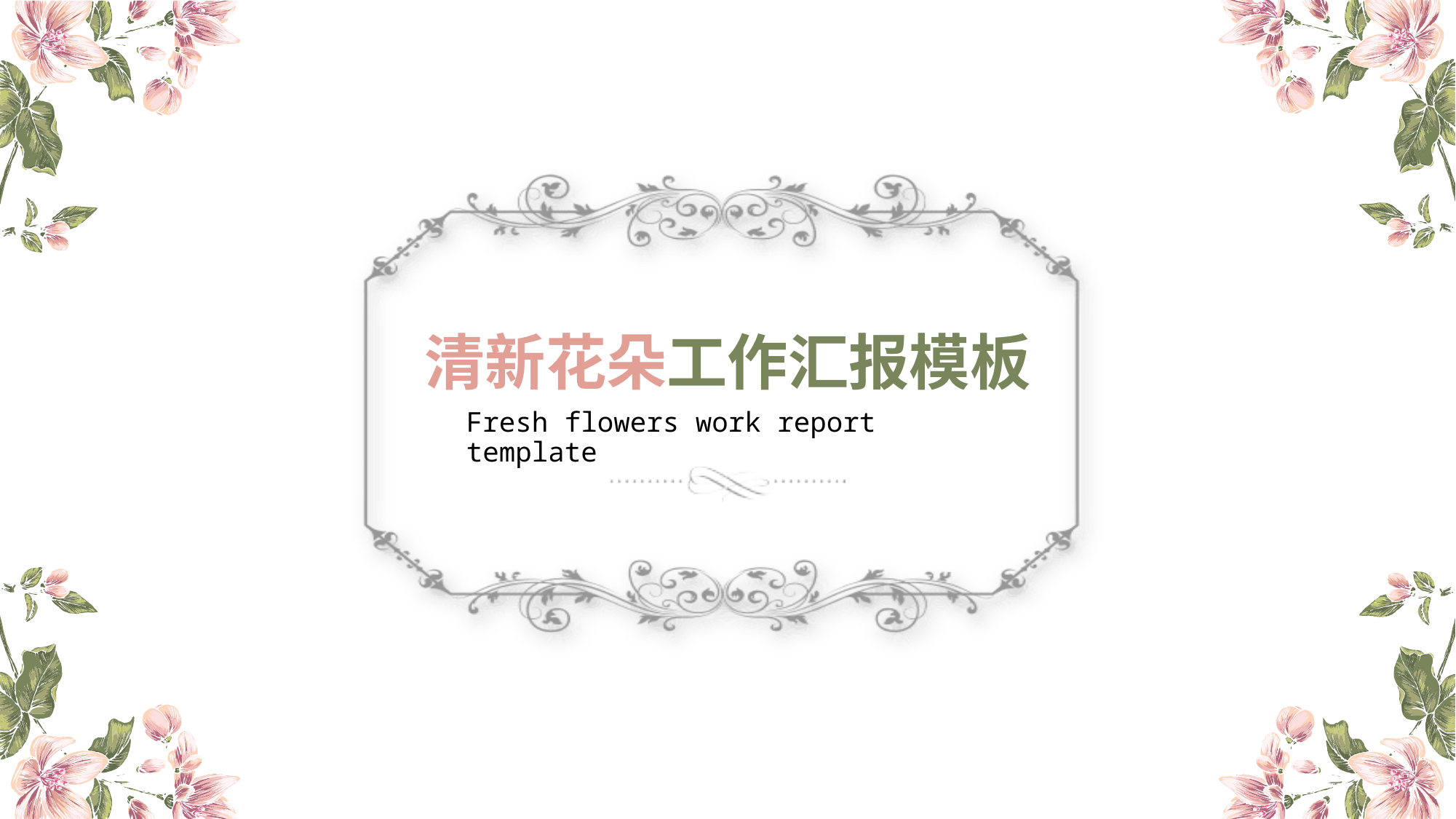

# 清新花朵工作汇报模板
Fresh flowers work report template